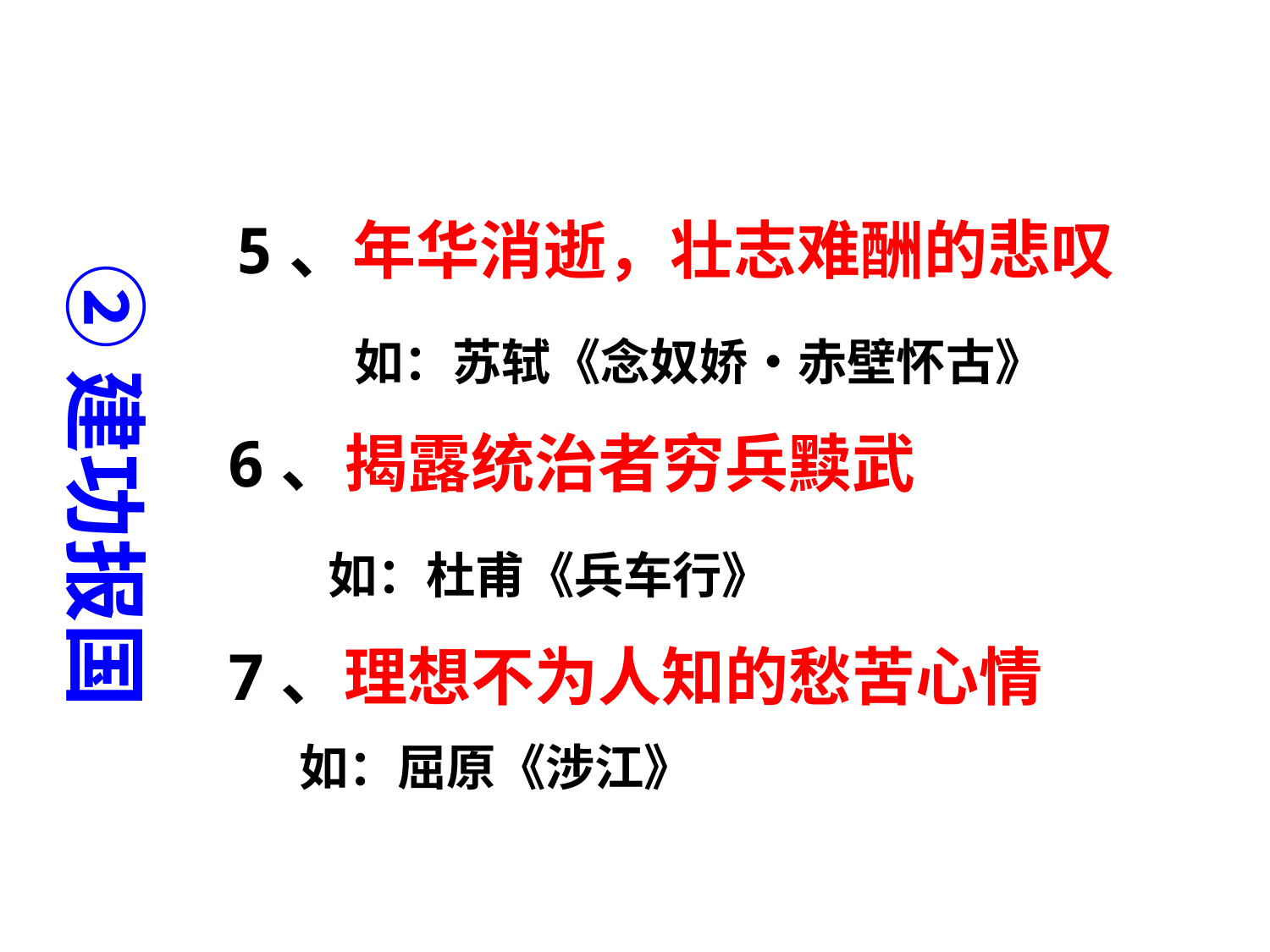

②建功报国
 5、年华消逝，壮志难酬的悲叹
 　　如：苏轼《念奴娇•赤壁怀古》
 6、揭露统治者穷兵黩武
        如：杜甫《兵车行》
 7、理想不为人知的愁苦心情
        如：屈原《涉江》